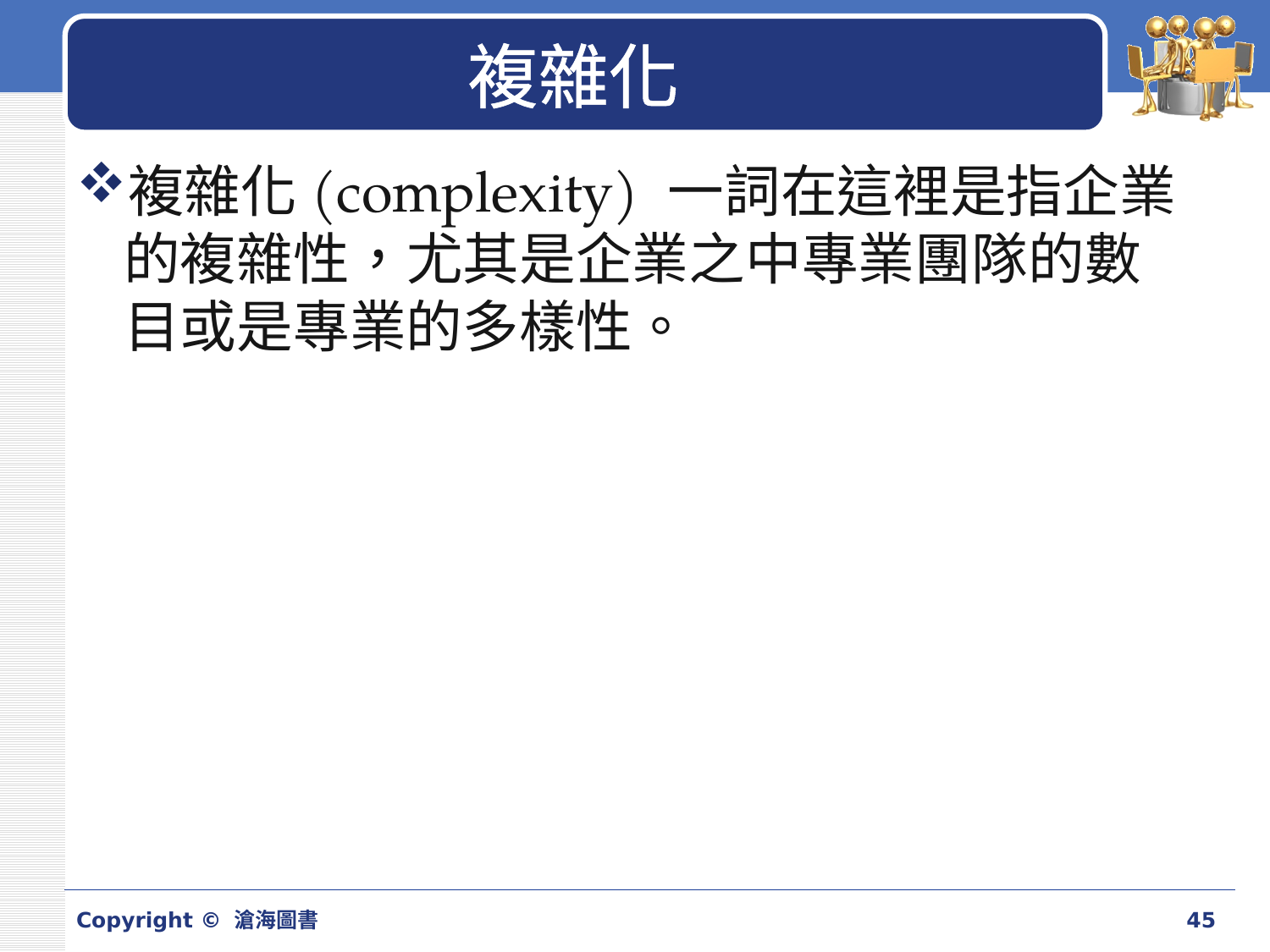

# 複雜化
複雜化(complexity) 一詞在這裡是指企業的複雜性，尤其是企業之中專業團隊的數目或是專業的多樣性。
Copyright © 滄海圖書
45